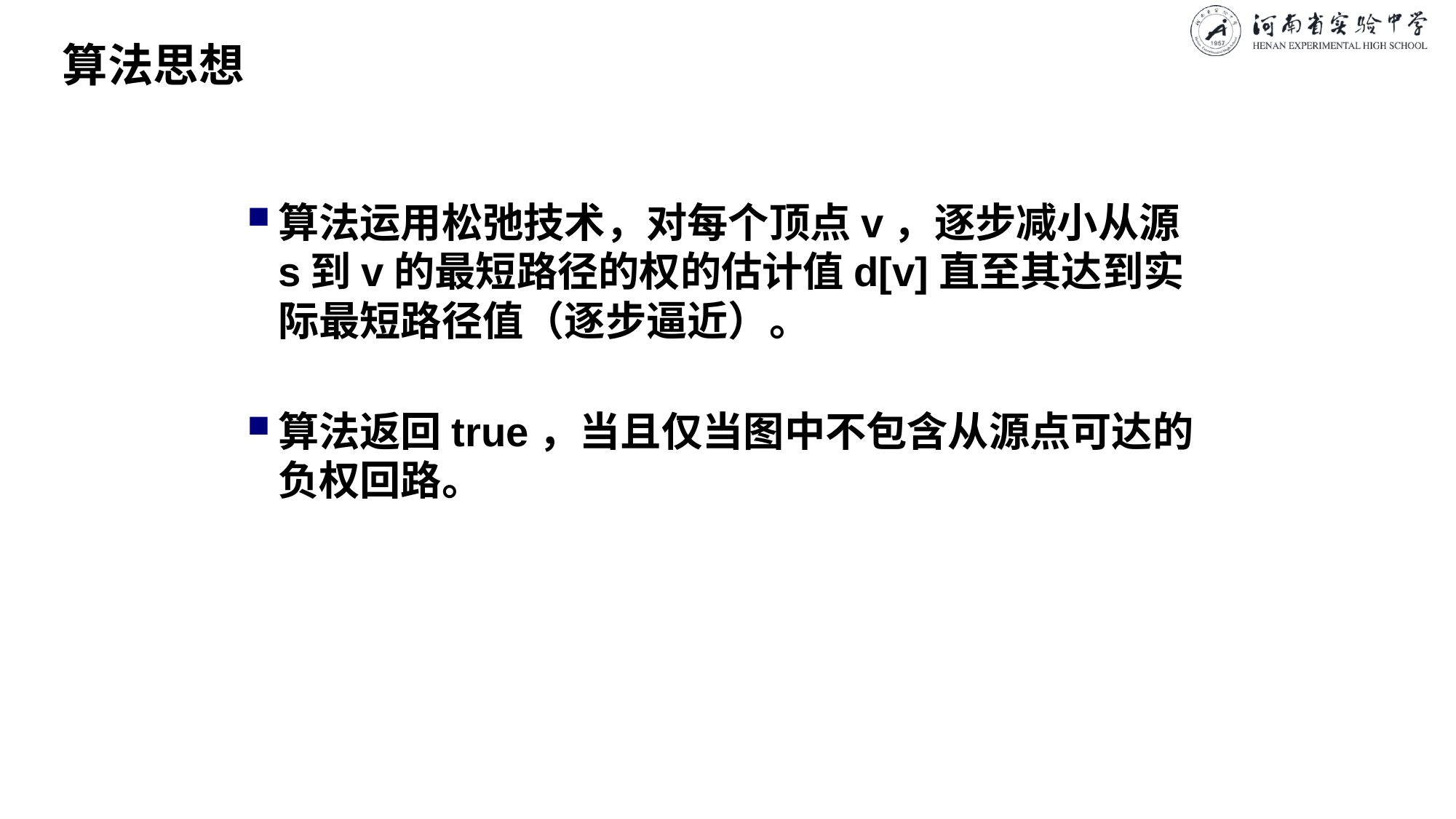

# 算法思想
算法运用松弛技术，对每个顶点v，逐步减小从源s到v的最短路径的权的估计值d[v]直至其达到实际最短路径值（逐步逼近）。

算法返回true，当且仅当图中不包含从源点可达的负权回路。